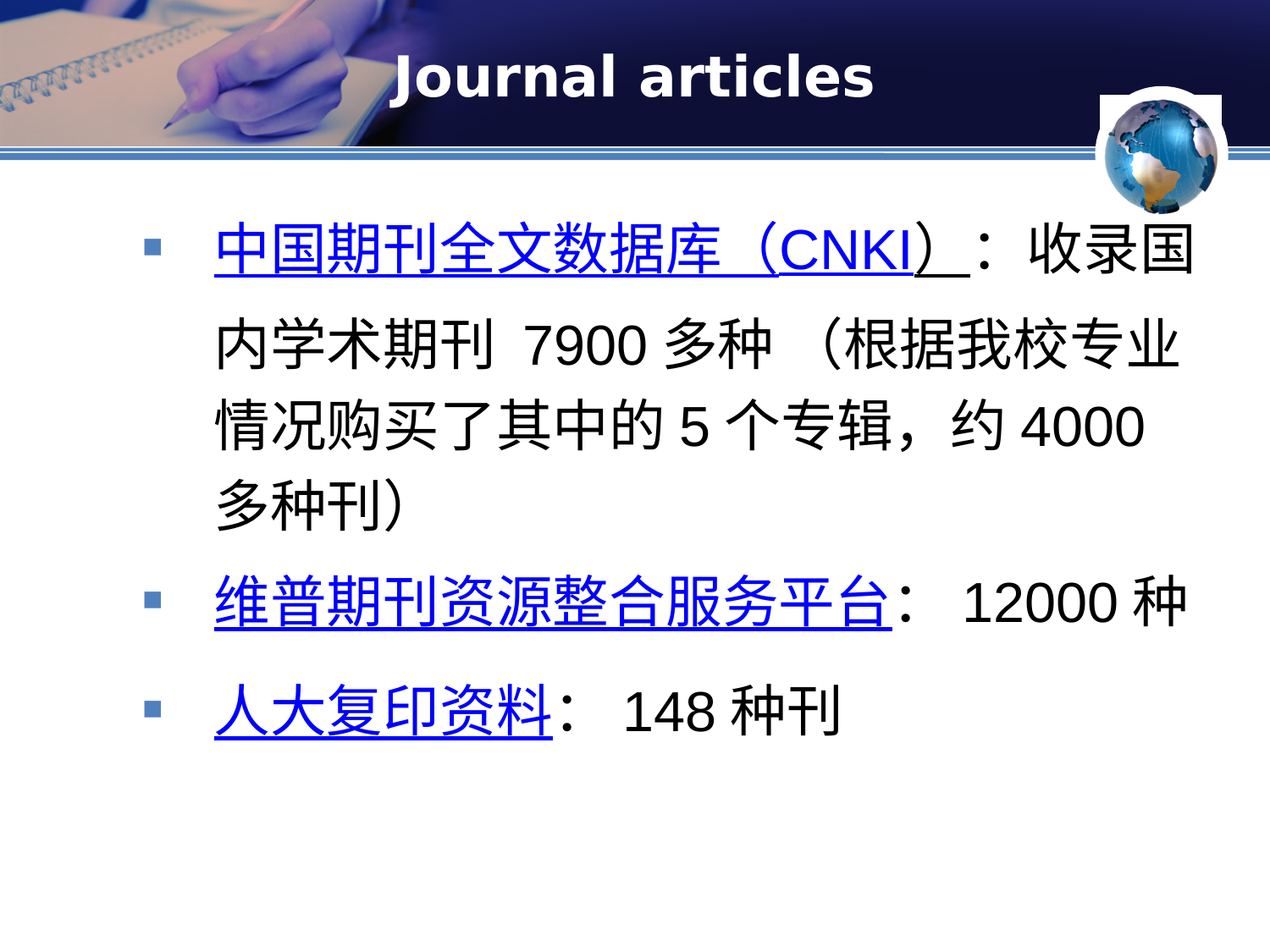

# Journal articles
中国期刊全文数据库（CNKI）：收录国内学术期刊 7900多种 （根据我校专业情况购买了其中的5个专辑，约4000多种刊）
维普期刊资源整合服务平台：12000种
人大复印资料：148种刊